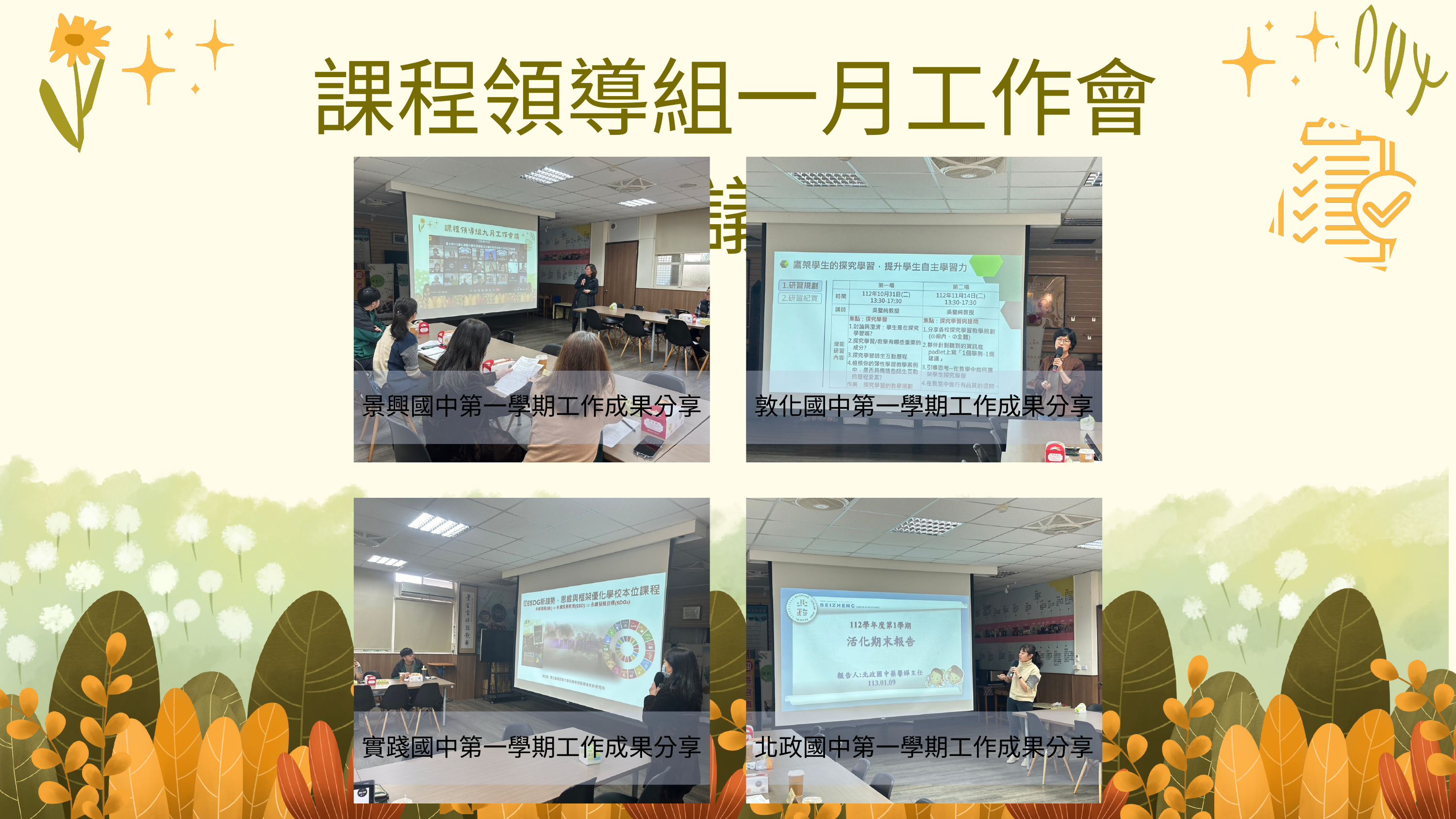

課程領導組一月工作會議

景興國中第一學期工作成果分享
敦化國中第一學期工作成果分享
實踐國中第一學期工作成果分享
北政國中第一學期工作成果分享